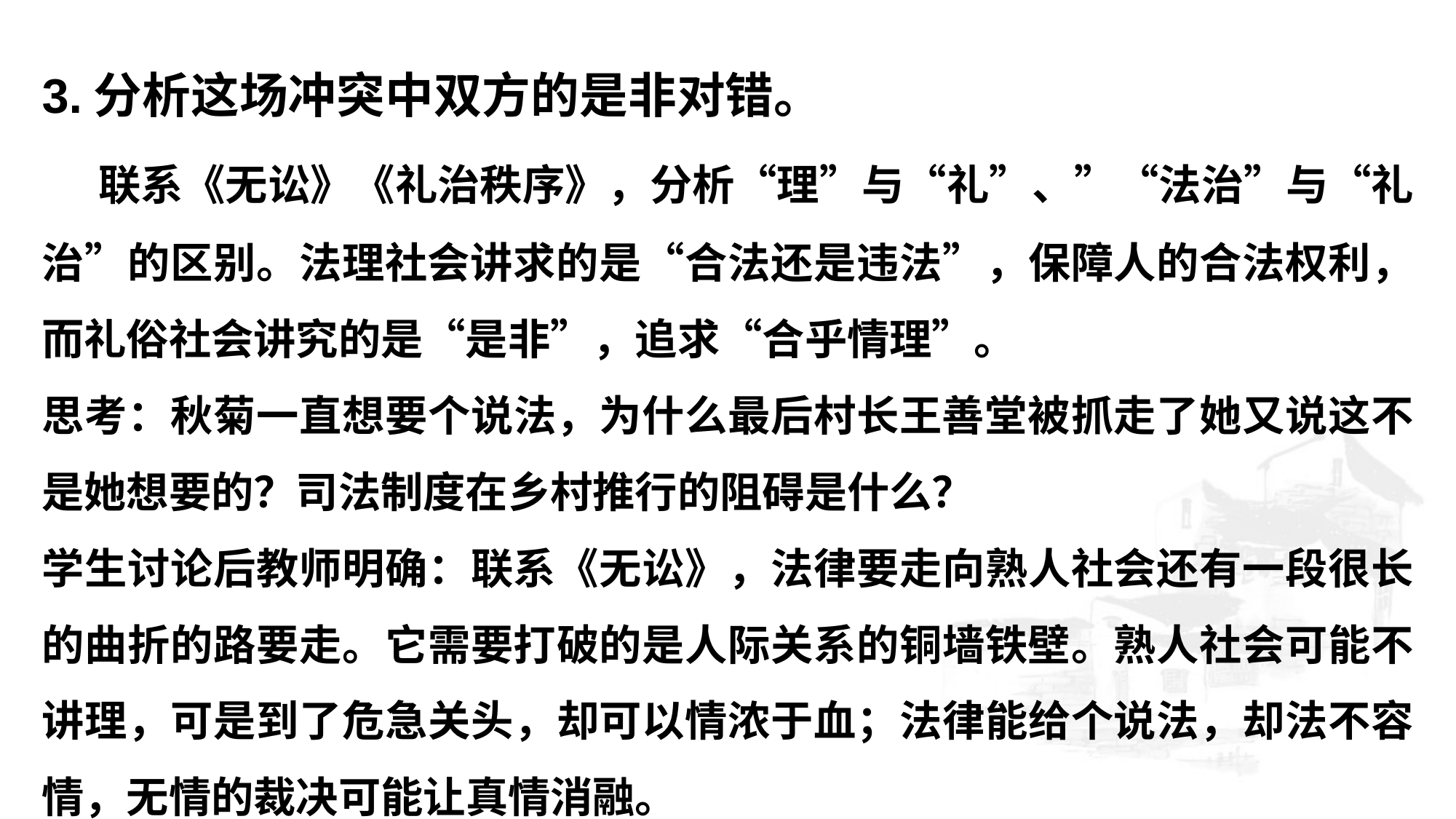

3.分析这场冲突中双方的是非对错。
    联系《无讼》《礼治秩序》，分析“理”与“礼”、”“法治”与“礼治”的区别。法理社会讲求的是“合法还是违法”，保障人的合法权利，而礼俗社会讲究的是“是非”，追求“合乎情理”。
思考：秋菊一直想要个说法，为什么最后村长王善堂被抓走了她又说这不是她想要的？司法制度在乡村推行的阻碍是什么？
学生讨论后教师明确：联系《无讼》，法律要走向熟人社会还有一段很长的曲折的路要走。它需要打破的是人际关系的铜墙铁壁。熟人社会可能不讲理，可是到了危急关头，却可以情浓于血；法律能给个说法，却法不容情，无情的裁决可能让真情消融。